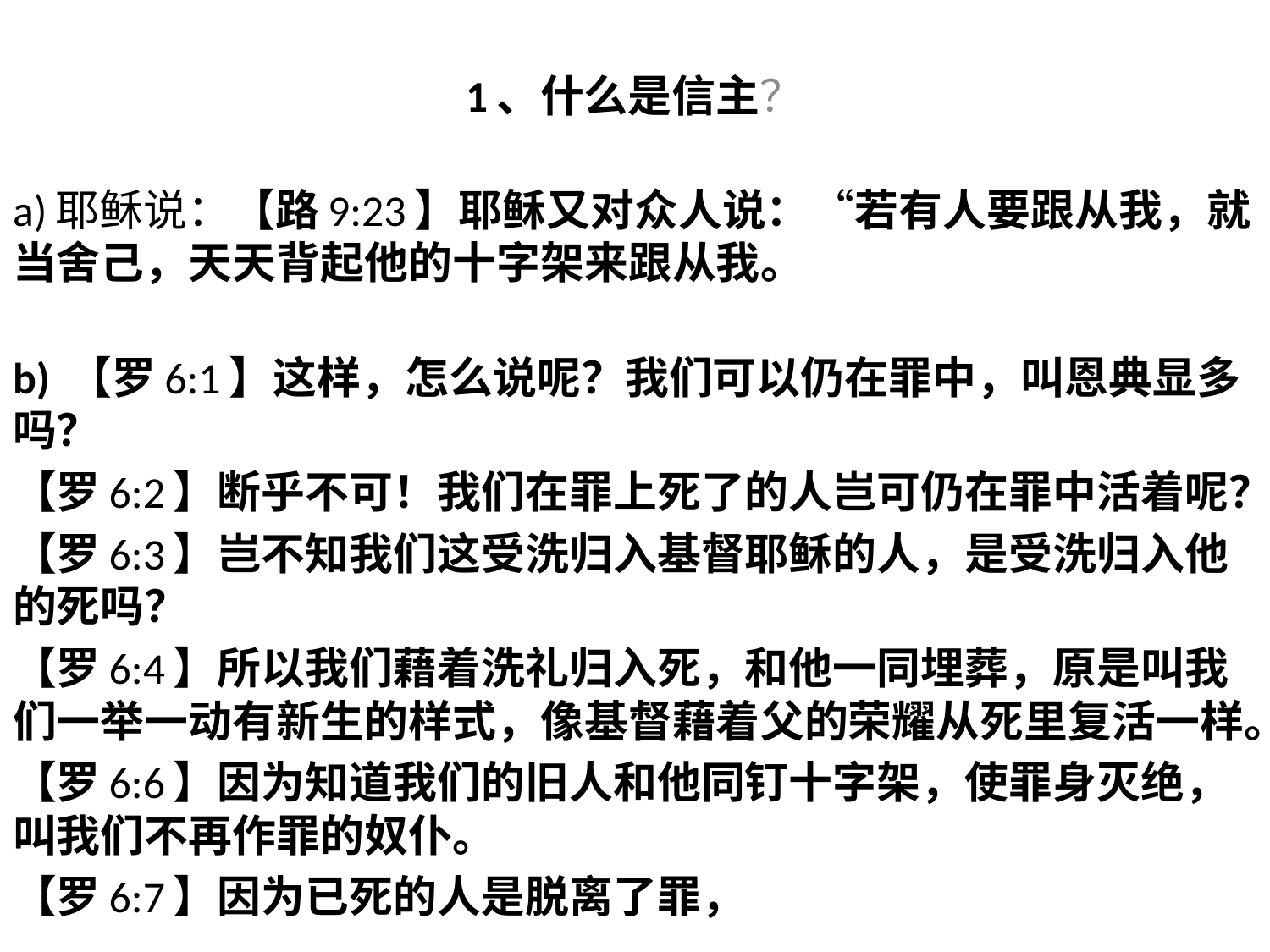

1、什么是信主？
a)耶稣说：【路9:23】耶稣又对众人说：“若有人要跟从我，就当舍己，天天背起他的十字架来跟从我。
b) 【罗6:1】这样，怎么说呢？我们可以仍在罪中，叫恩典显多吗？
【罗6:2】断乎不可！我们在罪上死了的人岂可仍在罪中活着呢？
【罗6:3】岂不知我们这受洗归入基督耶稣的人，是受洗归入他的死吗？
【罗6:4】所以我们藉着洗礼归入死，和他一同埋葬，原是叫我们一举一动有新生的样式，像基督藉着父的荣耀从死里复活一样。
【罗6:6】因为知道我们的旧人和他同钉十字架，使罪身灭绝，叫我们不再作罪的奴仆。
【罗6:7】因为已死的人是脱离了罪，
#